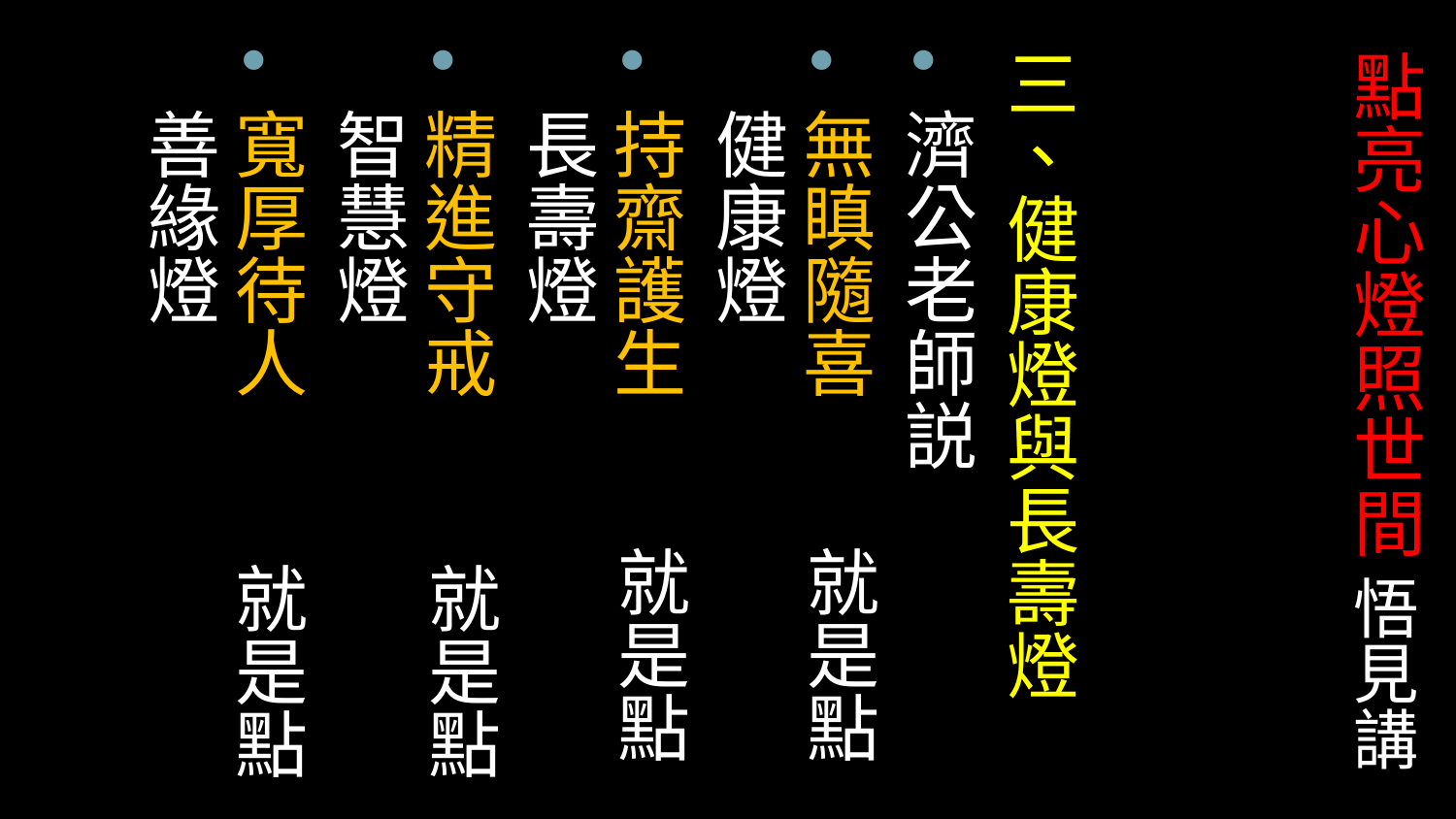

三、健康燈與長壽燈
濟公老師説
無瞋隨喜         就是點健康燈
持齋護生         就是點長壽燈
精進守戒          就是點智慧燈
寬厚待人          就是點善緣燈

# 點亮心燈照世間 悟見講